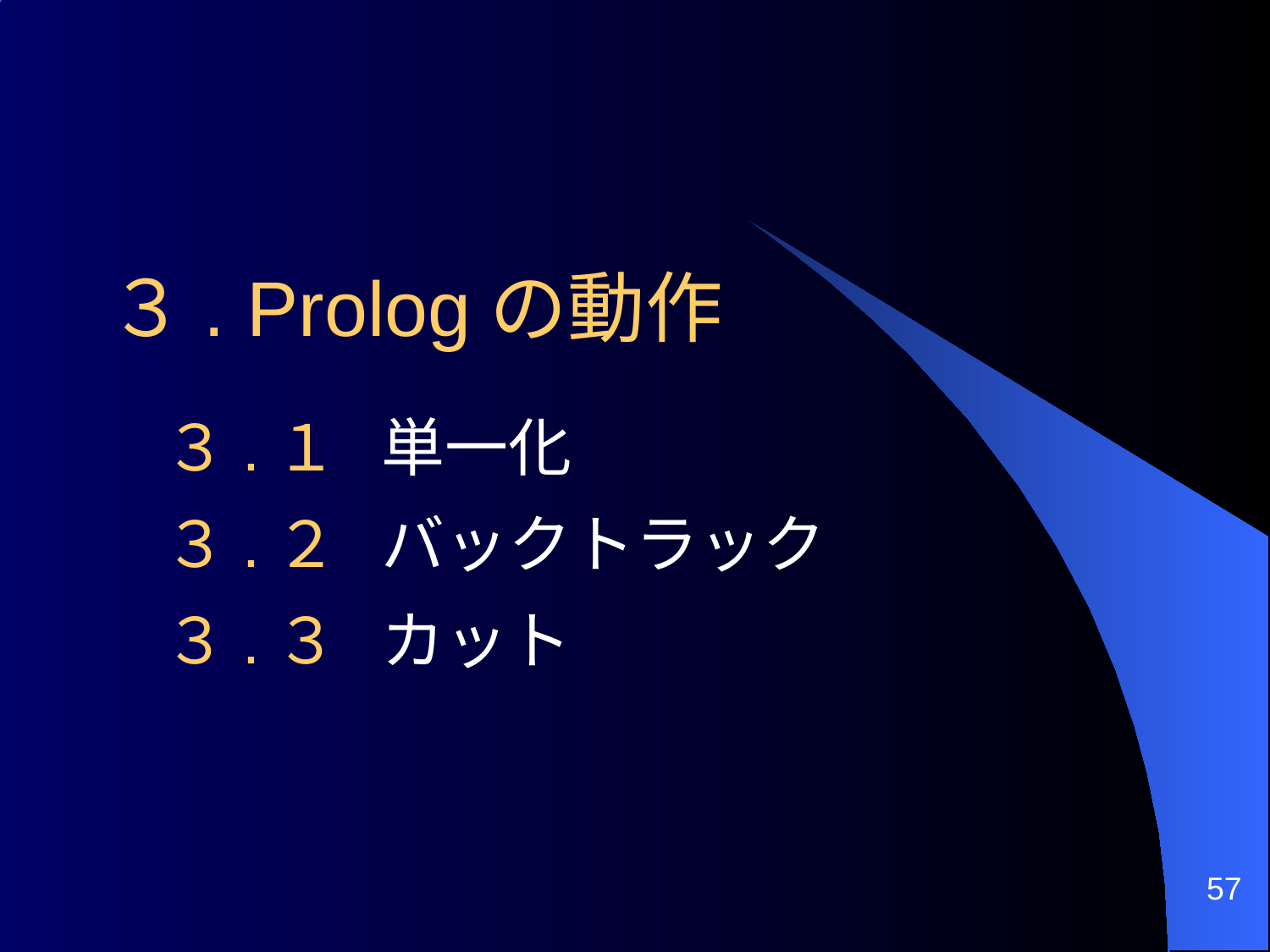

３. Prologの動作
  ３.１   単一化
  ３.２   バックトラック
  ３.３   カット
57